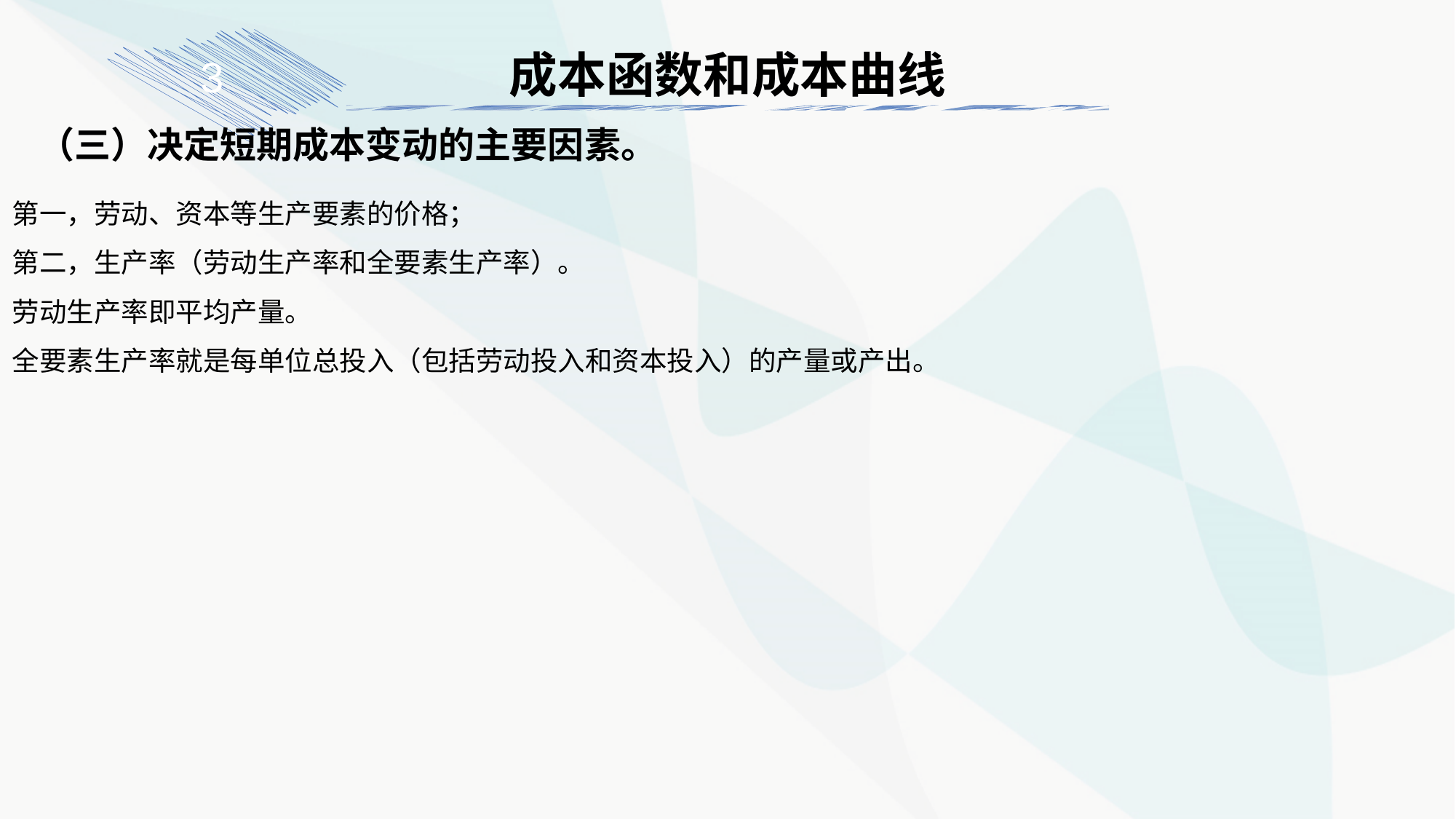

成本函数和成本曲线
3
（三）决定短期成本变动的主要因素。

第一，劳动、资本等生产要素的价格；
第二，生产率（劳动生产率和全要素生产率）。
劳动生产率即平均产量。
全要素生产率就是每单位总投入（包括劳动投入和资本投入）的产量或产出。